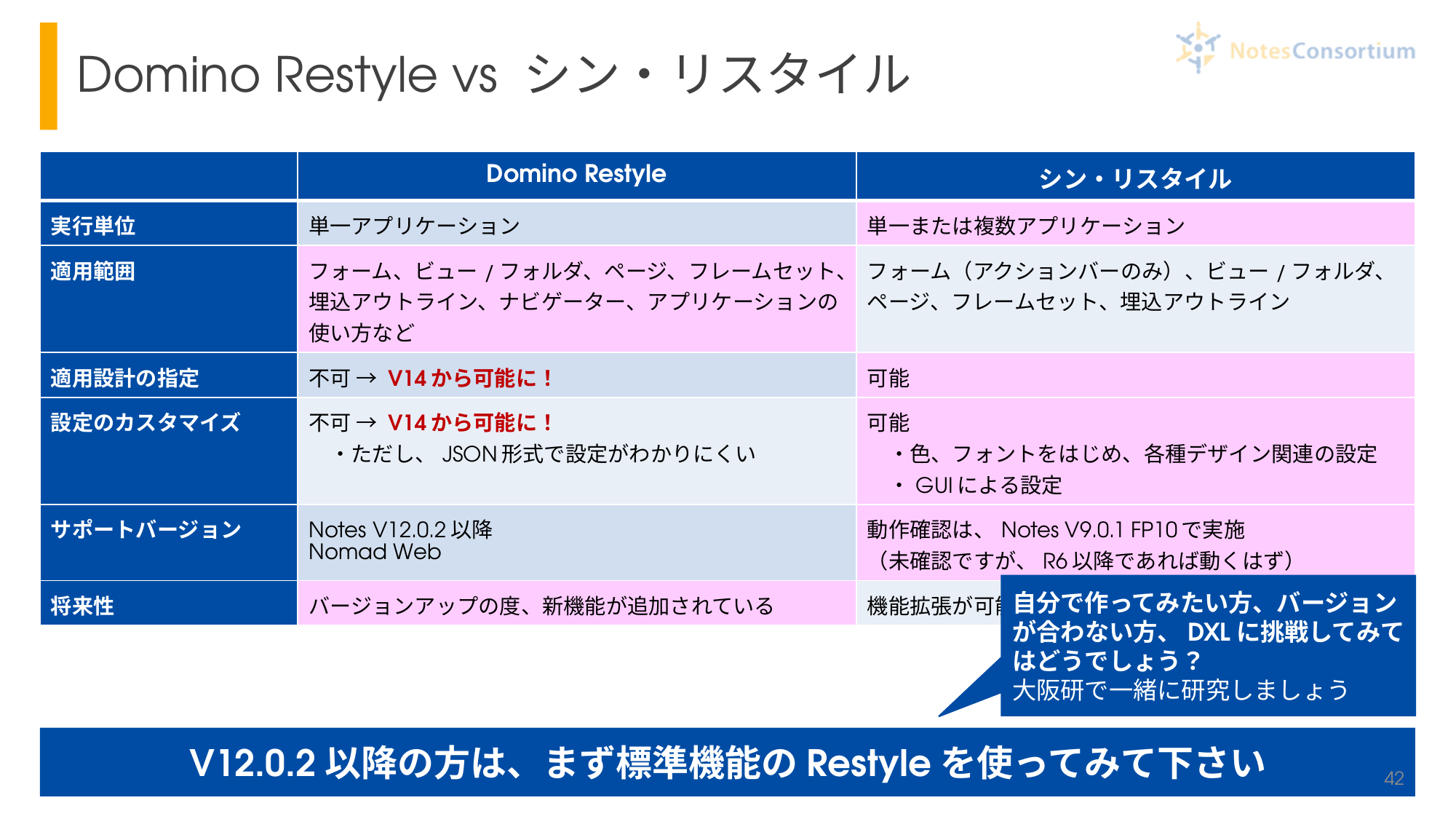

# Domino Restyle vs シン・リスタイル
|  | Domino Restyle | シン・リスタイル |
| --- | --- | --- |
| 実行単位 | 単一アプリケーション | 単一または複数アプリケーション |
| 適用範囲 | フォーム、ビュー/フォルダ、ページ、フレームセット、埋込アウトライン、ナビゲーター、アプリケーションの使い方など | フォーム（アクションバーのみ）、ビュー/フォルダ、ページ、フレームセット、埋込アウトライン |
| 適用設計の指定 | 不可 → V14から可能に！ | 可能 |
| 設定のカスタマイズ | 不可 → V14から可能に！ 　・ただし、JSON形式で設定がわかりにくい | 可能 　・色、フォントをはじめ、各種デザイン関連の設定 　・GUIによる設定 |
| サポートバージョン | Notes V12.0.2以降 Nomad Web | 動作確認は、Notes V9.0.1 FP10で実施 （未確認ですが、R6以降であれば動くはず） |
| 将来性 | バージョンアップの度、新機能が追加されている | 機能拡張が可能だが、DXLの情報が少ないことが難点 |
自分で作ってみたい方、バージョンが合わない方、DXLに挑戦してみてはどうでしょう？
大阪研で一緒に研究しましょう
V12.0.2以降の方は、まず標準機能のRestyleを使ってみて下さい
42